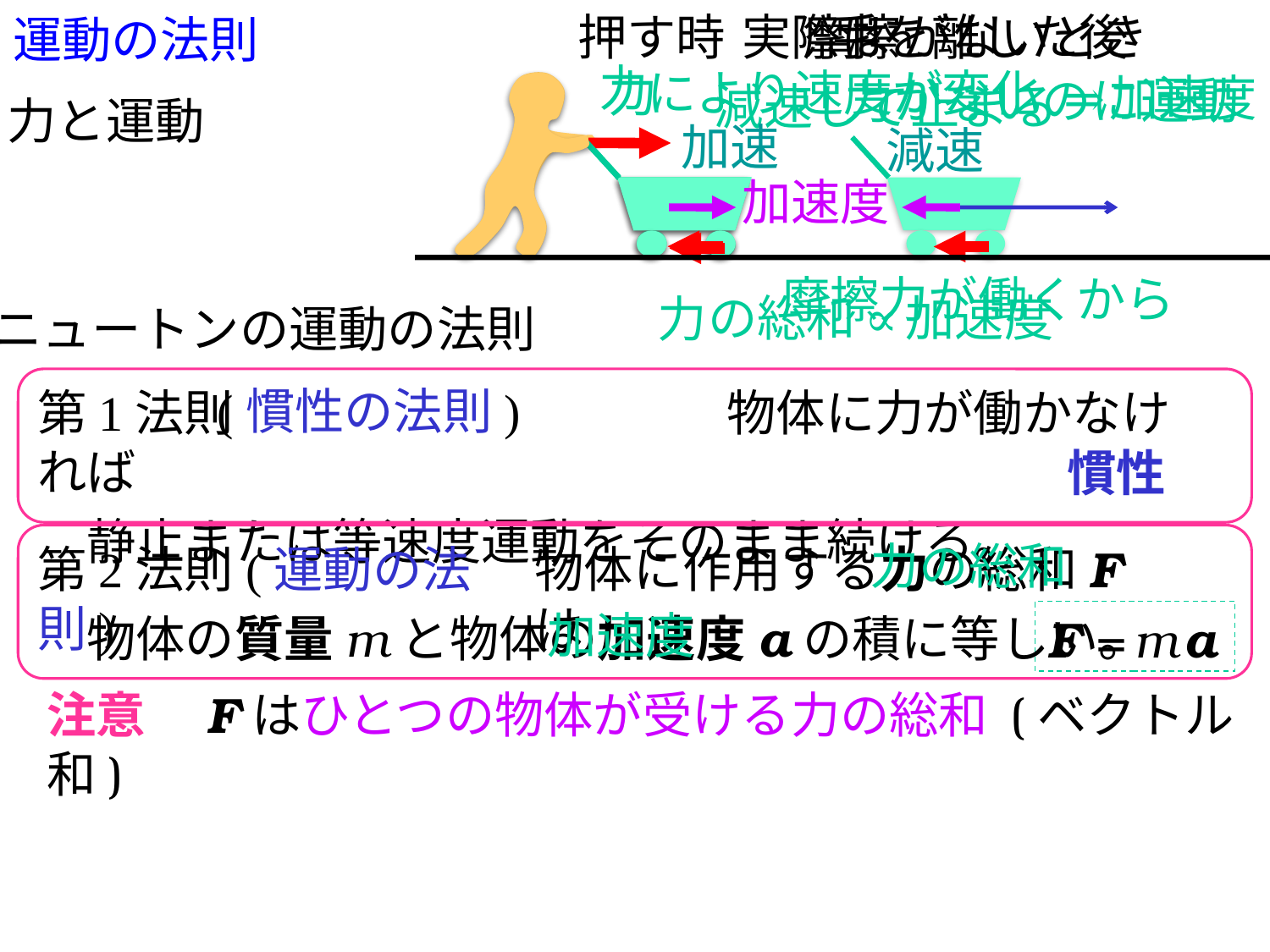

# 運動の法則
押す時
実際は
摩擦がないとき
手を離した後
力
により速度が変化
力
⇒
加速度
力がないのに運動
減速して止まる

力と運動
加速
減速

加速度

摩擦力が働くから
の総和
∝
加速度
力
ニュートンの運動の法則

(慣性の法則)
第1法則　　　　　　　　　　物体に力が働かなければ
　静止または等速度運動をそのまま続ける。
慣性

力の総和
第2法則(運動の法則)
物体に作用する力の総和F は
加速度

　物体の質量mと物体の加速度aの積に等しい。
F = m a
注意　Fはひとつの物体が受ける力の総和 (ベクトル和)